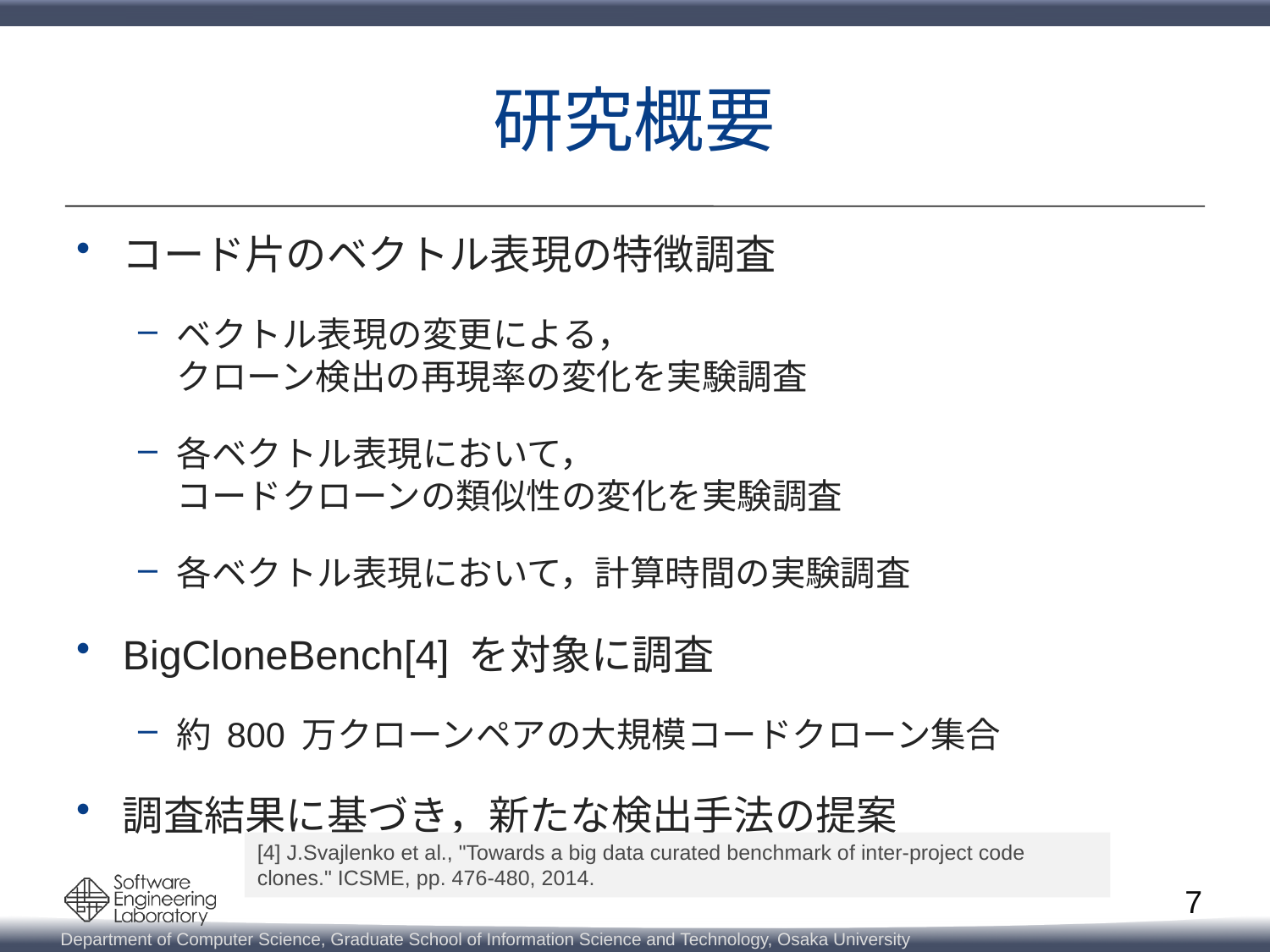

# 研究概要
コード片のベクトル表現の特徴調査
ベクトル表現の変更による，
クローン検出の再現率の変化を実験調査
各ベクトル表現において，
コードクローンの類似性の変化を実験調査
各ベクトル表現において，計算時間の実験調査
BigCloneBench[4] を対象に調査
約 800 万クローンペアの大規模コードクローン集合
調査結果に基づき，新たな検出手法の提案

[4] J.Svajlenko et al., "Towards a big data curated benchmark of inter-project code clones." ICSME, pp. 476-480, 2014.
7